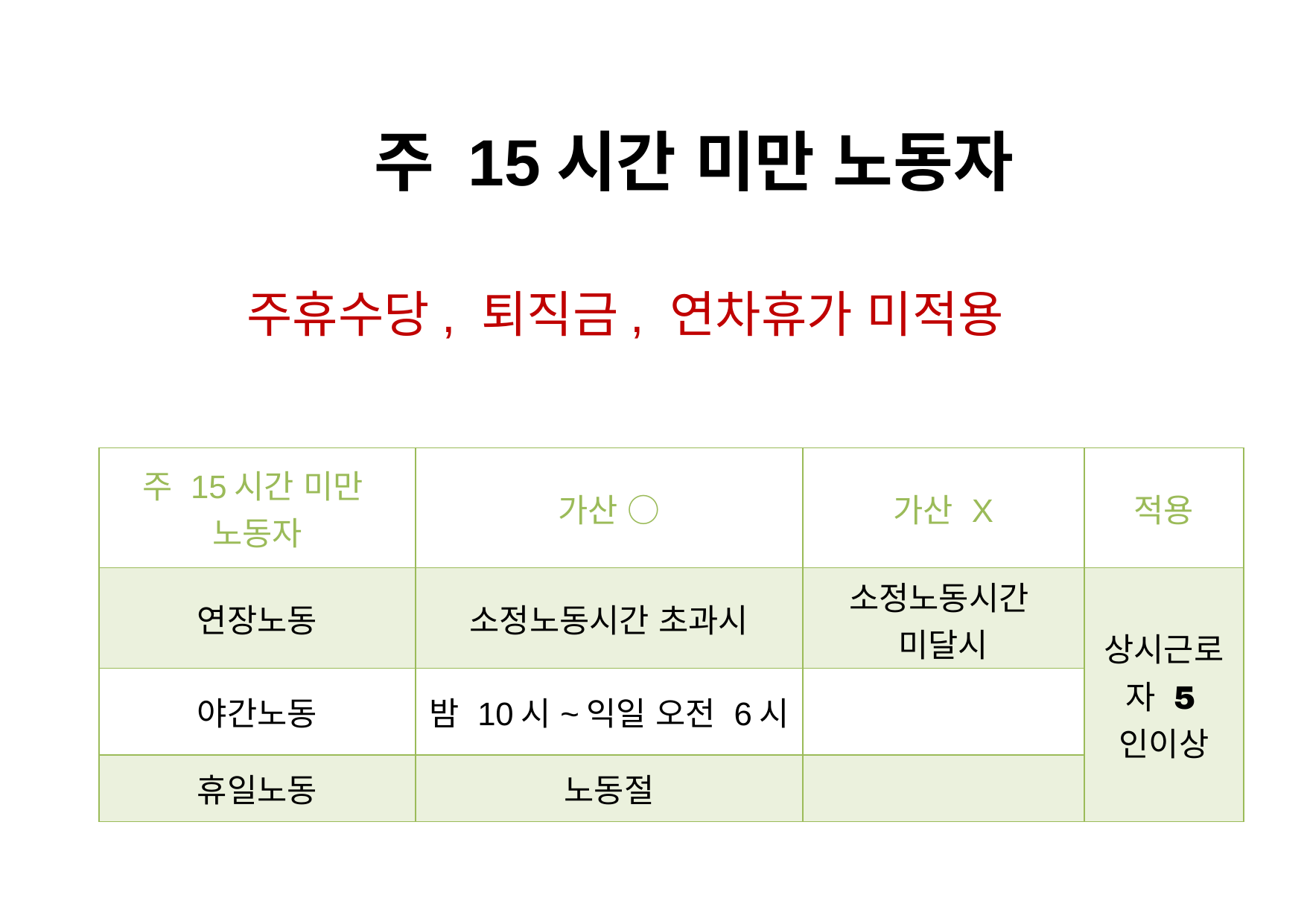

주 15시간 미만 노동자
주휴수당, 퇴직금, 연차휴가 미적용

| 주 15시간 미만 노동자 | 가산 ○ | 가산 X | 적용 |
| --- | --- | --- | --- |
| 연장노동 | 소정노동시간 초과시 | 소정노동시간 미달시 | 상시근로자 5인이상 |
| 야간노동 | 밤 10시~익일 오전 6시 |  | 5인이상 |
| 휴일노동 | 노동절 |  | 5인이상 |